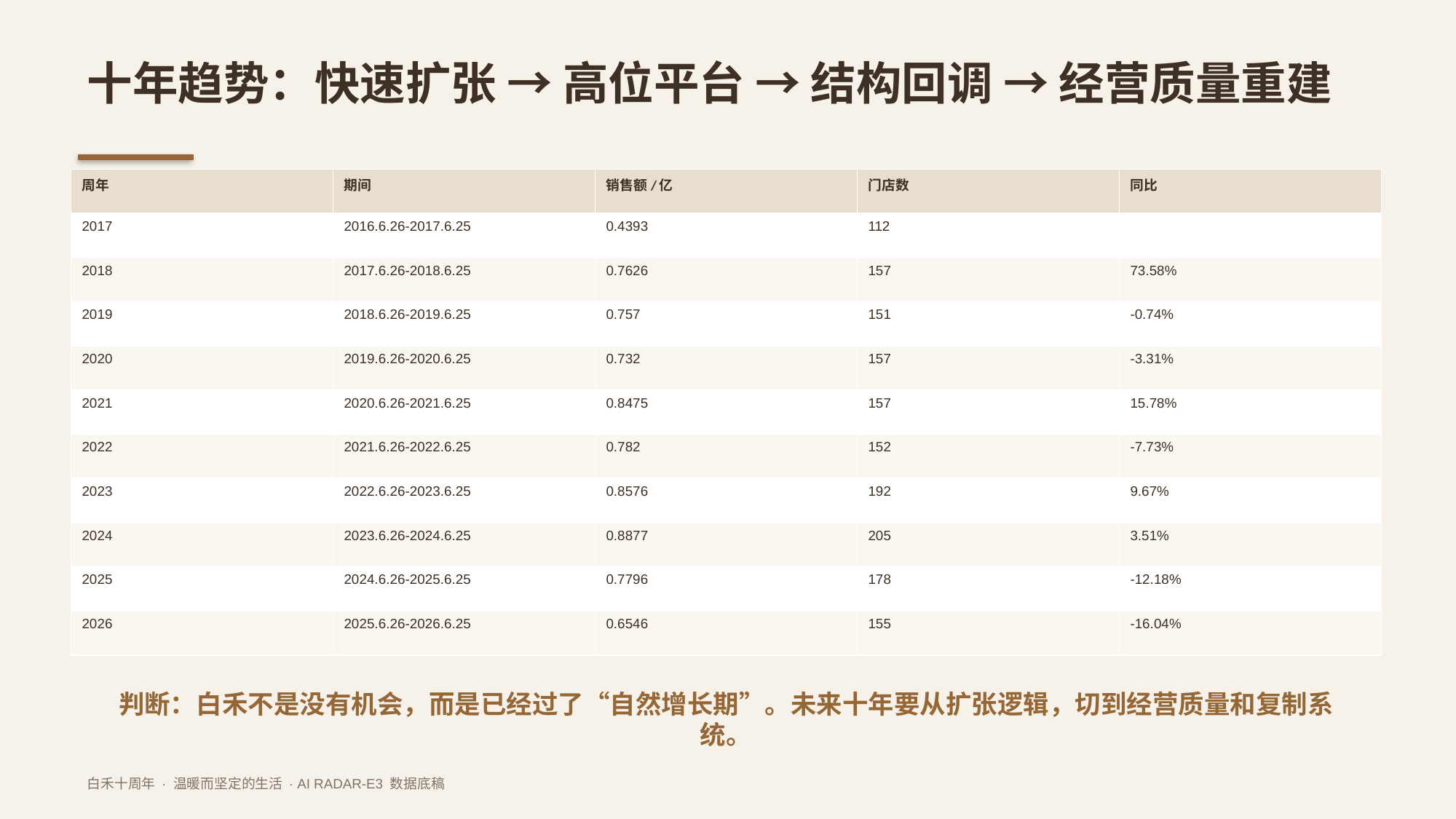

十年趋势：快速扩张 → 高位平台 → 结构回调 → 经营质量重建

| 周年 | 期间 | 销售额/亿 | 门店数 | 同比 |
| --- | --- | --- | --- | --- |
| 2017 | 2016.6.26-2017.6.25 | 0.4393 | 112 |  |
| 2018 | 2017.6.26-2018.6.25 | 0.7626 | 157 | 73.58% |
| 2019 | 2018.6.26-2019.6.25 | 0.757 | 151 | -0.74% |
| 2020 | 2019.6.26-2020.6.25 | 0.732 | 157 | -3.31% |
| 2021 | 2020.6.26-2021.6.25 | 0.8475 | 157 | 15.78% |
| 2022 | 2021.6.26-2022.6.25 | 0.782 | 152 | -7.73% |
| 2023 | 2022.6.26-2023.6.25 | 0.8576 | 192 | 9.67% |
| 2024 | 2023.6.26-2024.6.25 | 0.8877 | 205 | 3.51% |
| 2025 | 2024.6.26-2025.6.25 | 0.7796 | 178 | -12.18% |
| 2026 | 2025.6.26-2026.6.25 | 0.6546 | 155 | -16.04% |
判断：白禾不是没有机会，而是已经过了“自然增长期”。未来十年要从扩张逻辑，切到经营质量和复制系统。
白禾十周年 · 温暖而坚定的生活 · AI RADAR-E3 数据底稿